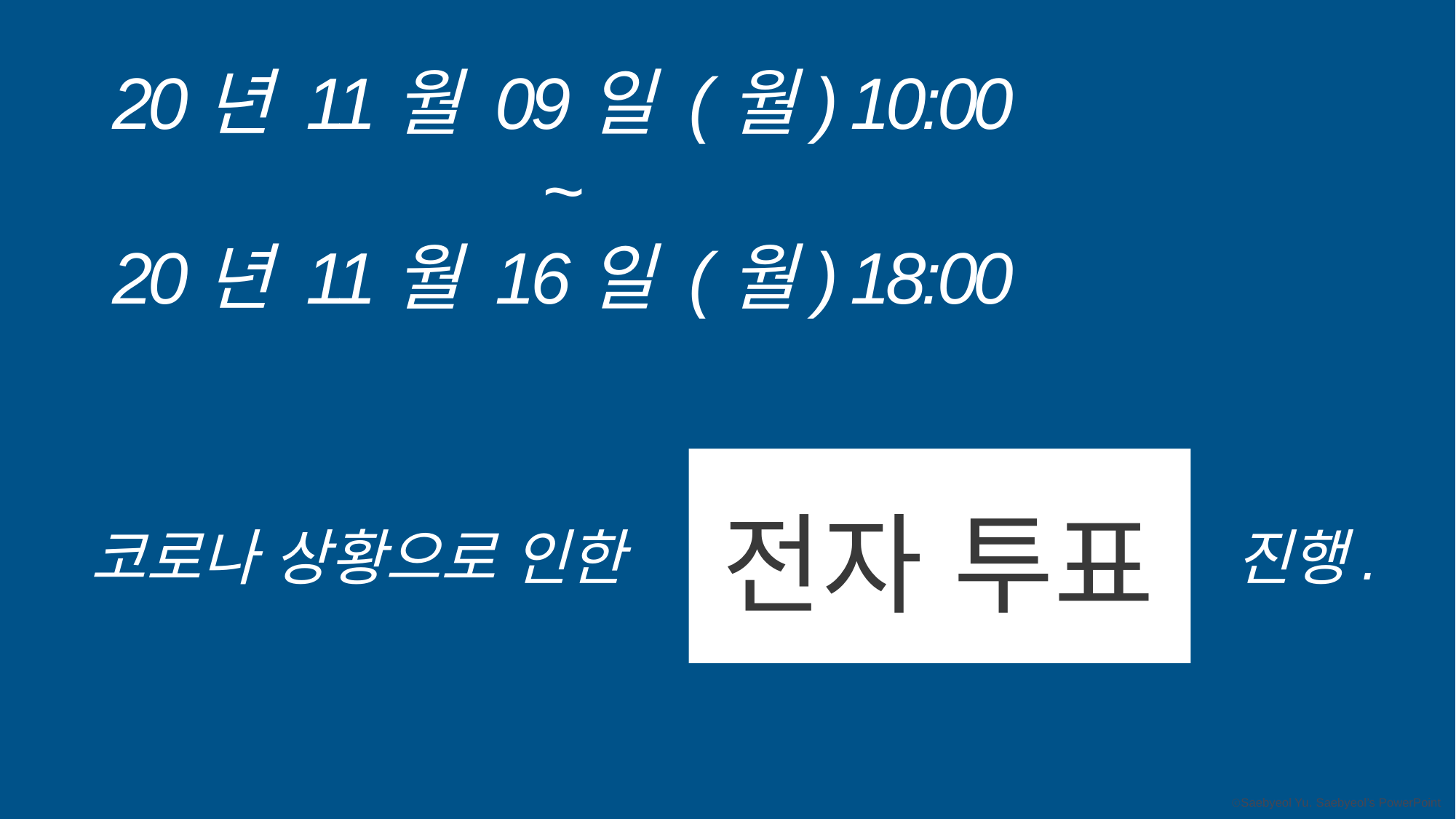

20년 11월 09일 (월) 10:00
~
20년 11월 16일 (월) 18:00

전자 투표
코로나 상황으로 인한
진행.